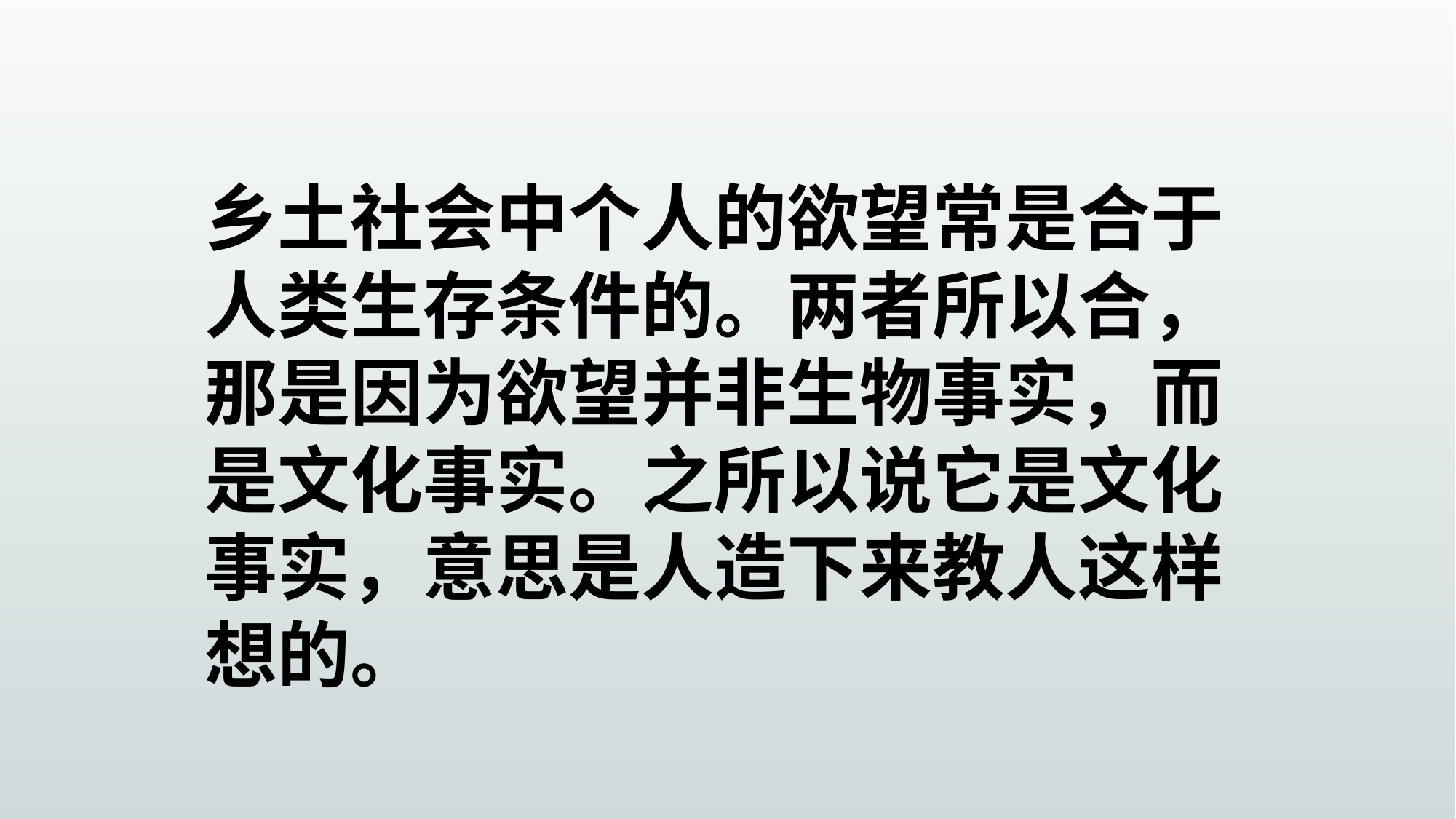

乡土社会中个人的欲望常是合于人类生存条件的。两者所以合，那是因为欲望并非生物事实，而是文化事实。之所以说它是文化事实，意思是人造下来教人这样想的。